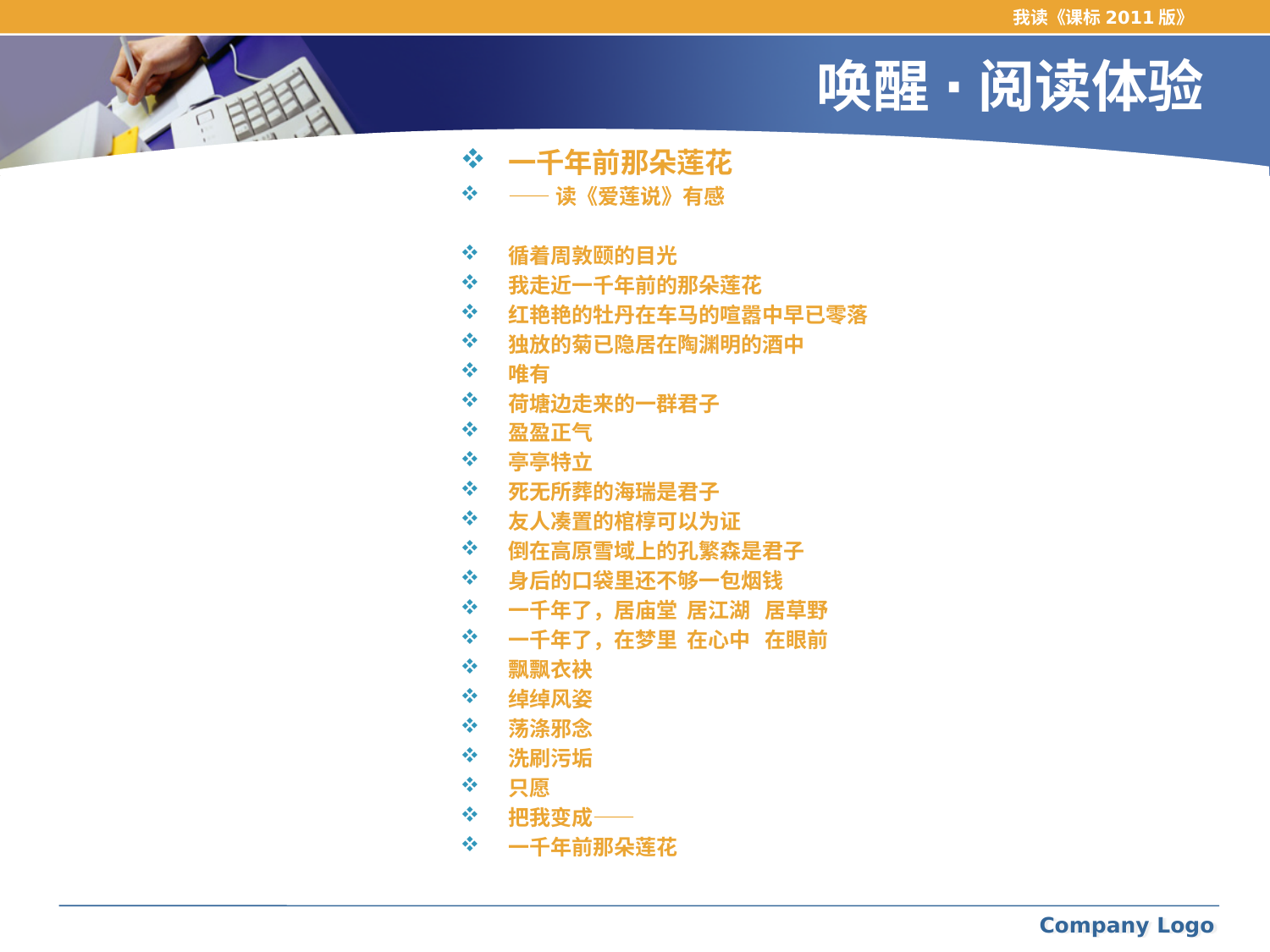

我读《课标2011版》
# 唤醒·阅读体验
一千年前那朵莲花
——读《爱莲说》有感

循着周敦颐的目光
我走近一千年前的那朵莲花
红艳艳的牡丹在车马的喧嚣中早已零落
独放的菊已隐居在陶渊明的酒中
唯有
荷塘边走来的一群君子
盈盈正气
亭亭特立
死无所葬的海瑞是君子
友人凑置的棺椁可以为证
倒在高原雪域上的孔繁森是君子
身后的口袋里还不够一包烟钱
一千年了，居庙堂  居江湖   居草野
一千年了，在梦里  在心中   在眼前
飘飘衣袂
绰绰风姿
荡涤邪念
洗刷污垢
只愿
把我变成——
一千年前那朵莲花

Company Logo